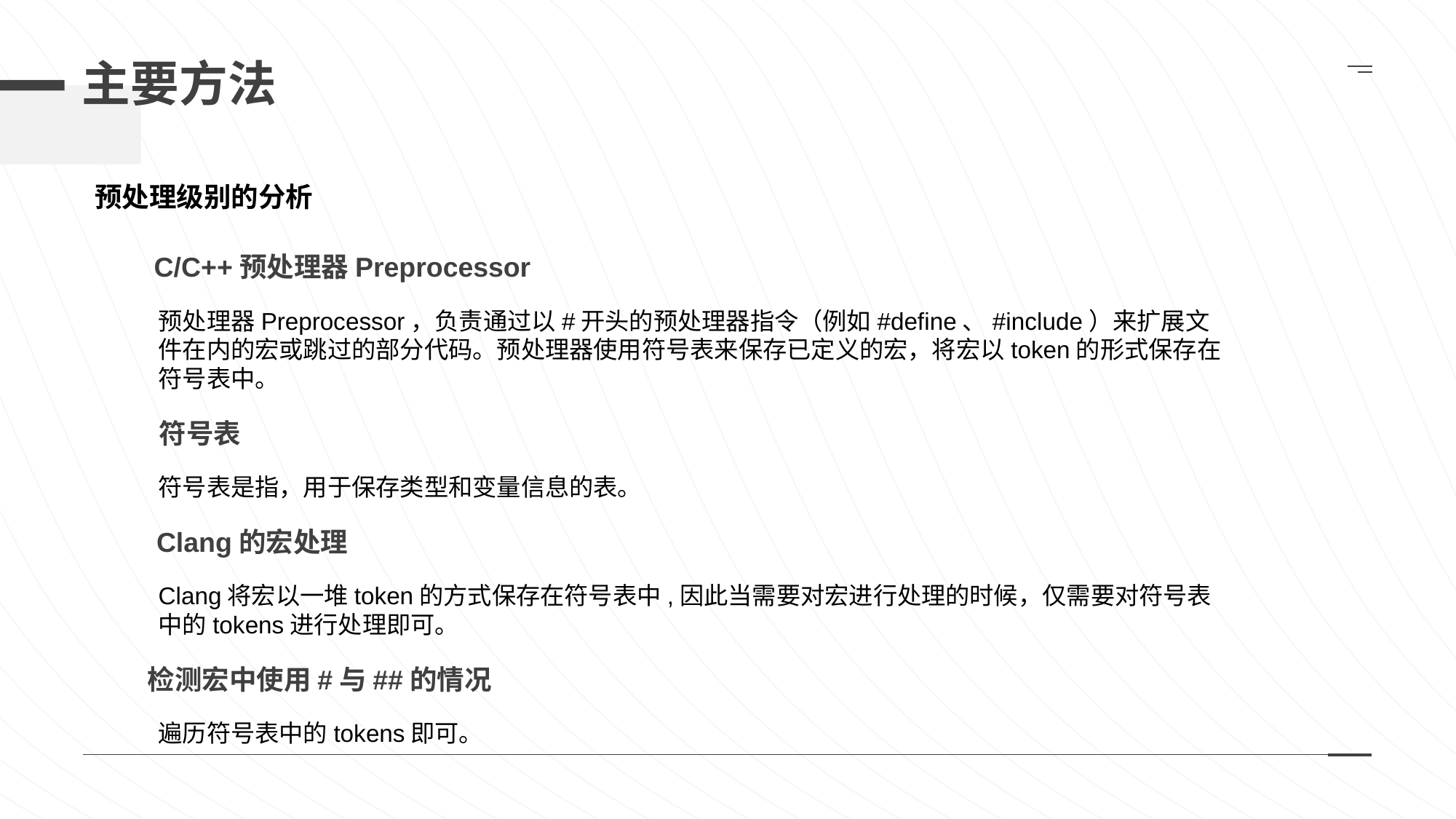

# 主要方法
预处理级别的分析
C/C++预处理器Preprocessor
预处理器Preprocessor，负责通过以#开头的预处理器指令（例如#define、#include）来扩展文件在内的宏或跳过的部分代码。预处理器使用符号表来保存已定义的宏，将宏以token的形式保存在符号表中。
符号表
符号表是指，用于保存类型和变量信息的表。
Clang的宏处理
Clang将宏以一堆token的方式保存在符号表中,因此当需要对宏进行处理的时候，仅需要对符号表中的tokens进行处理即可。
检测宏中使用#与##的情况
遍历符号表中的tokens即可。